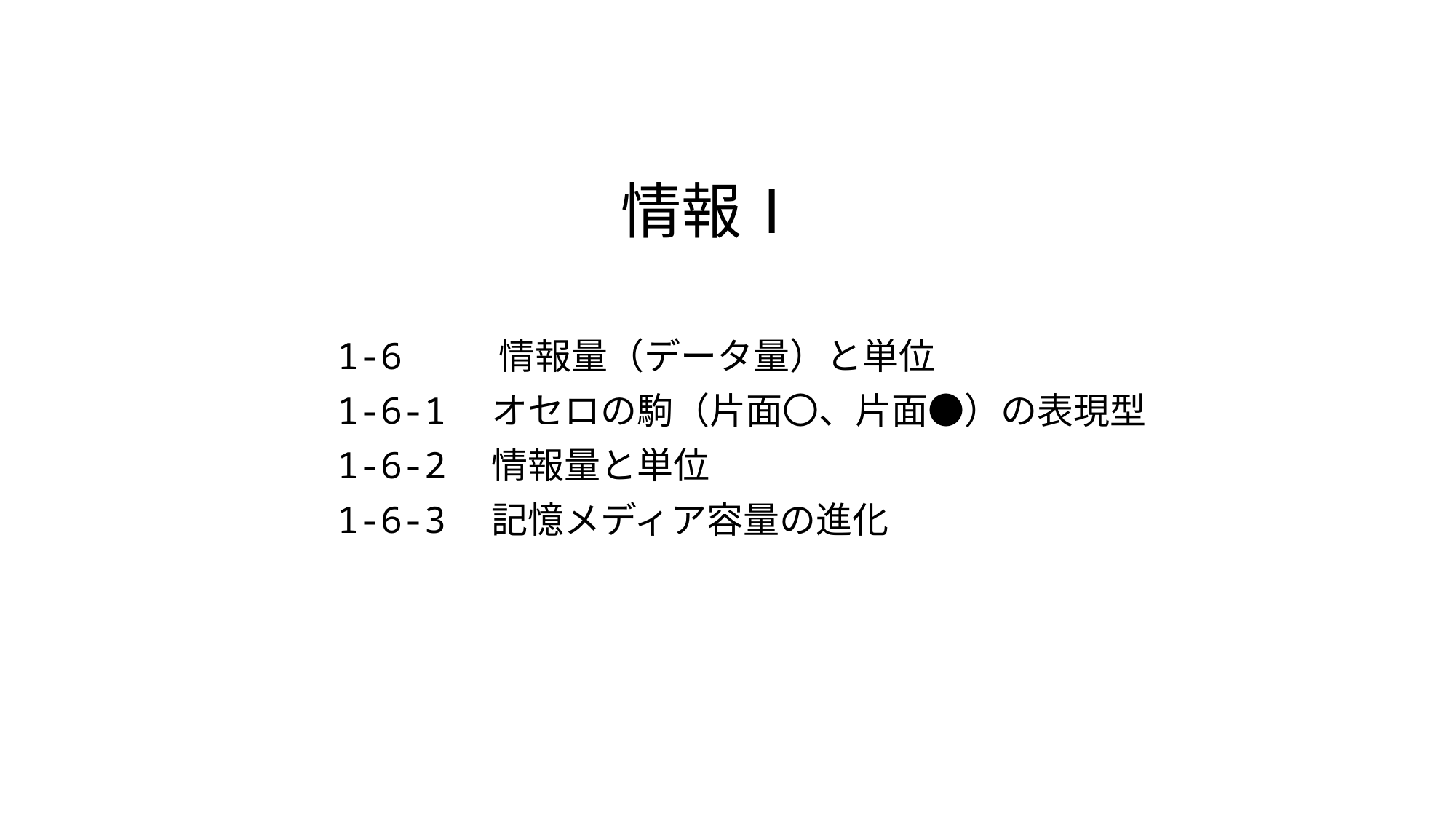

# 情報Ⅰ
		1-6    情報量（データ量）と単位
		1-6-1　オセロの駒（片面〇、片面●）の表現型
		1-6-2　情報量と単位
		1-6-3　記憶メディア容量の進化